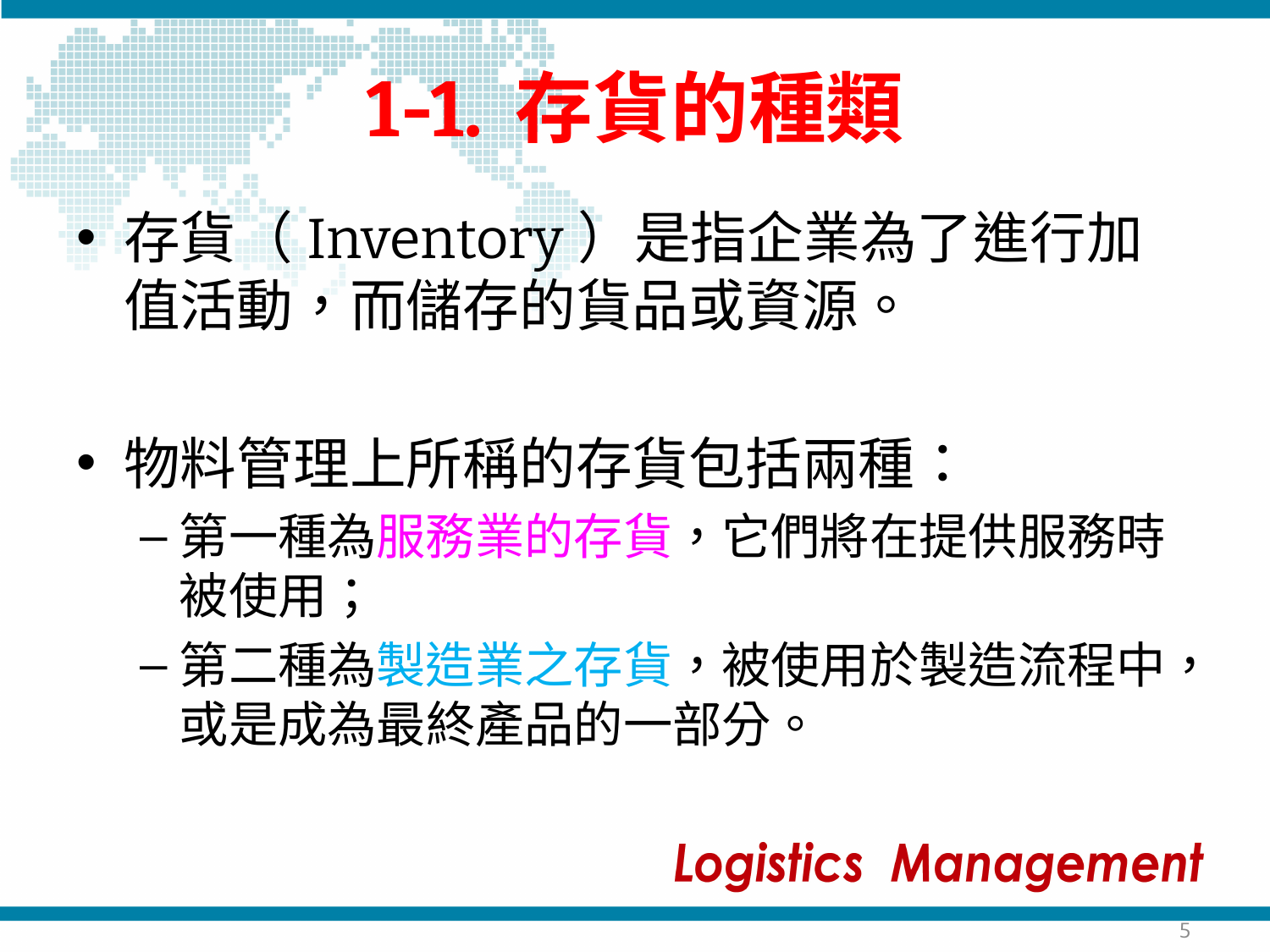

# 1-1. 存貨的種類
存貨（Inventory）是指企業為了進行加值活動，而儲存的貨品或資源。

物料管理上所稱的存貨包括兩種：
第一種為服務業的存貨，它們將在提供服務時被使用；
第二種為製造業之存貨，被使用於製造流程中，或是成為最終產品的一部分。
5